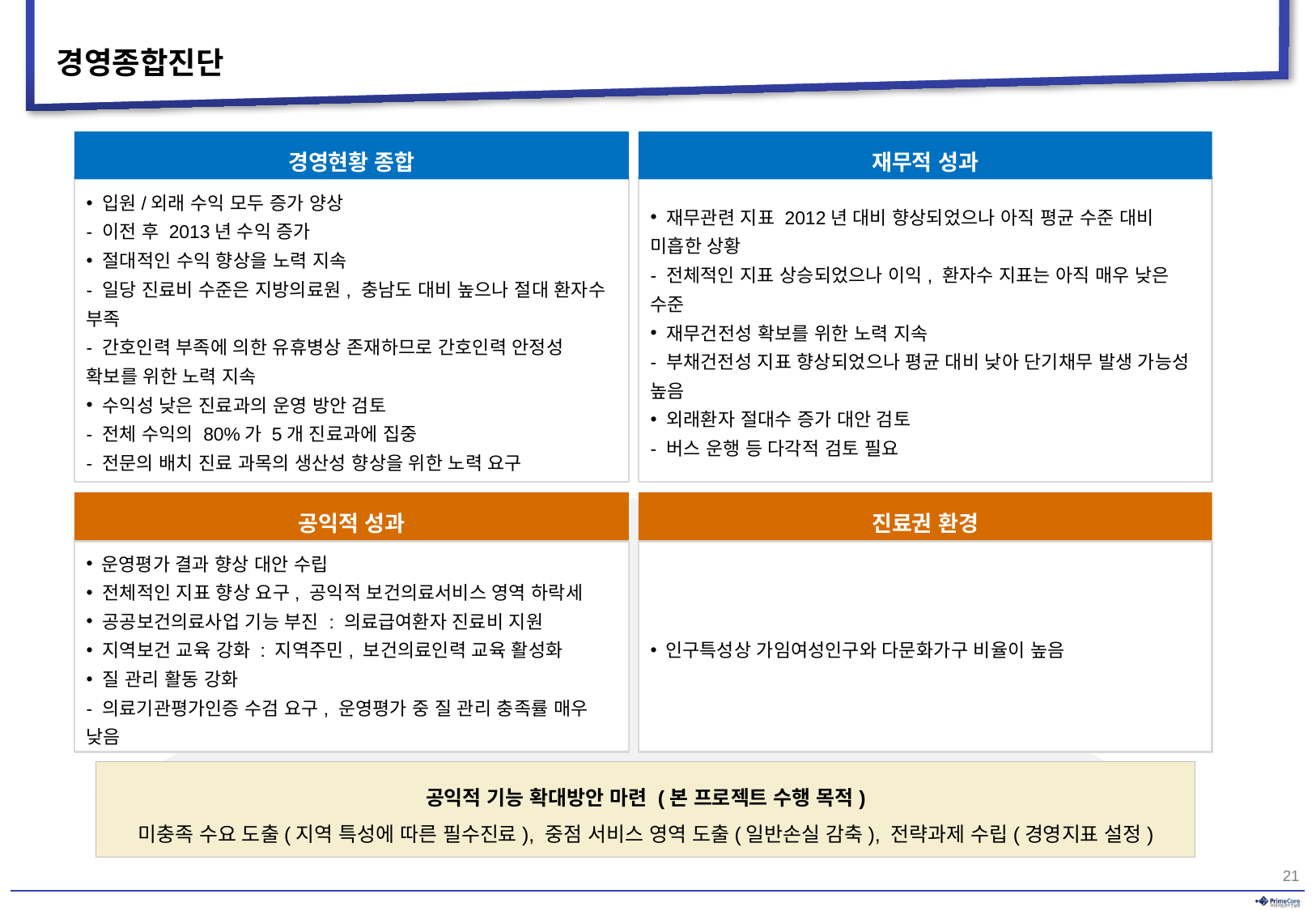

# 경영종합진단
경영현황 종합
재무적 성과
 입원/외래 수익 모두 증가 양상
- 이전 후 2013년 수익 증가
 절대적인 수익 향상을 노력 지속
- 일당 진료비 수준은 지방의료원, 충남도 대비 높으나 절대 환자수 부족
- 간호인력 부족에 의한 유휴병상 존재하므로 간호인력 안정성 확보를 위한 노력 지속
 수익성 낮은 진료과의 운영 방안 검토
- 전체 수익의 80%가 5개 진료과에 집중
- 전문의 배치 진료 과목의 생산성 향상을 위한 노력 요구
 재무관련 지표 2012년 대비 향상되었으나 아직 평균 수준 대비 미흡한 상황
- 전체적인 지표 상승되었으나 이익, 환자수 지표는 아직 매우 낮은 수준
 재무건전성 확보를 위한 노력 지속
- 부채건전성 지표 향상되었으나 평균 대비 낮아 단기채무 발생 가능성 높음
 외래환자 절대수 증가 대안 검토
- 버스 운행 등 다각적 검토 필요
공익적 성과
진료권 환경

 운영평가 결과 향상 대안 수립
 전체적인 지표 향상 요구, 공익적 보건의료서비스 영역 하락세
 공공보건의료사업 기능 부진 : 의료급여환자 진료비 지원
 지역보건 교육 강화 : 지역주민, 보건의료인력 교육 활성화
 질 관리 활동 강화
- 의료기관평가인증 수검 요구, 운영평가 중 질 관리 충족률 매우 낮음
 인구특성상 가임여성인구와 다문화가구 비율이 높음
공익적 기능 확대방안 마련 (본 프로젝트 수행 목적)
미충족 수요 도출(지역 특성에 따른 필수진료), 중점 서비스 영역 도출(일반손실 감축), 전략과제 수립(경영지표 설정)